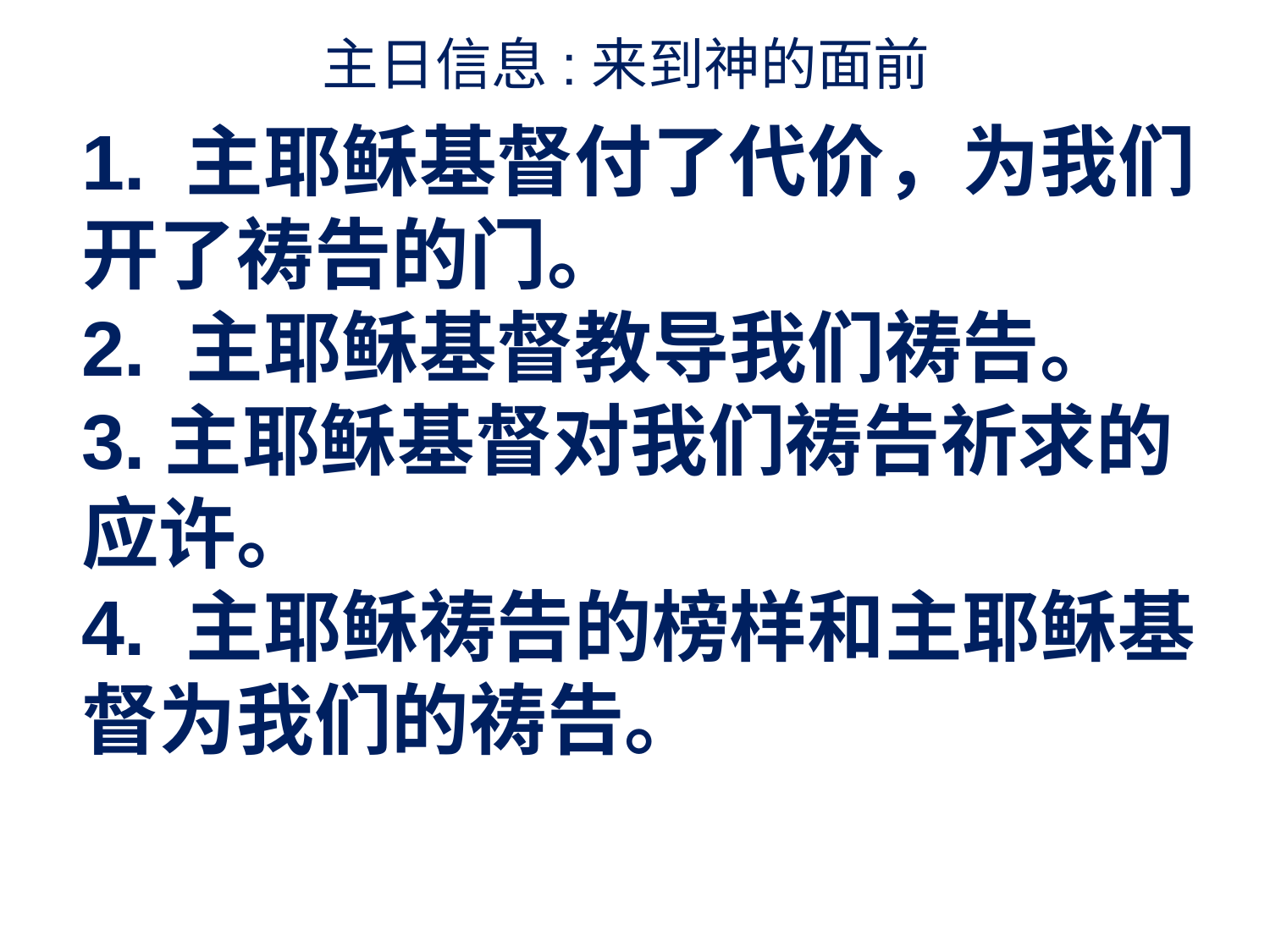

主日信息:来到神的面前
1. 主耶稣基督付了代价，为我们开了祷告的门。
2. 主耶稣基督教导我们祷告。
3.主耶稣基督对我们祷告祈求的应许。
4. 主耶稣祷告的榜样和主耶稣基督为我们的祷告。